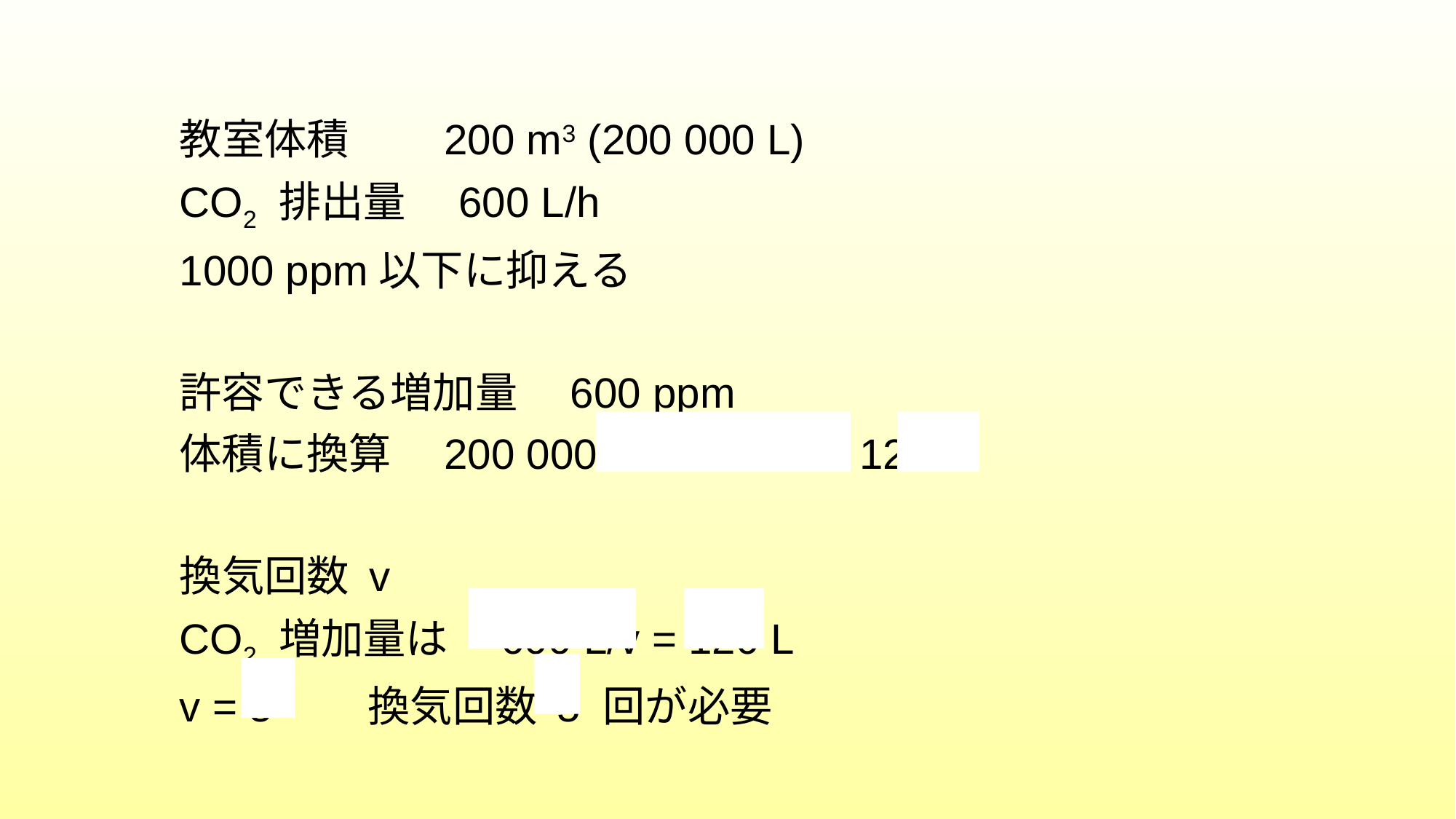

教室体積　　200 m3 (200 000 L)
CO2 排出量　600 L/h
1000 ppm以下に抑える

許容できる増加量　600 ppm
体積に換算　200 000 ×600 ×10-6 = 120 L

換気回数 v
CO2 増加量は　600 L/v = 120 L
v = 5　　換気回数 5 回が必要